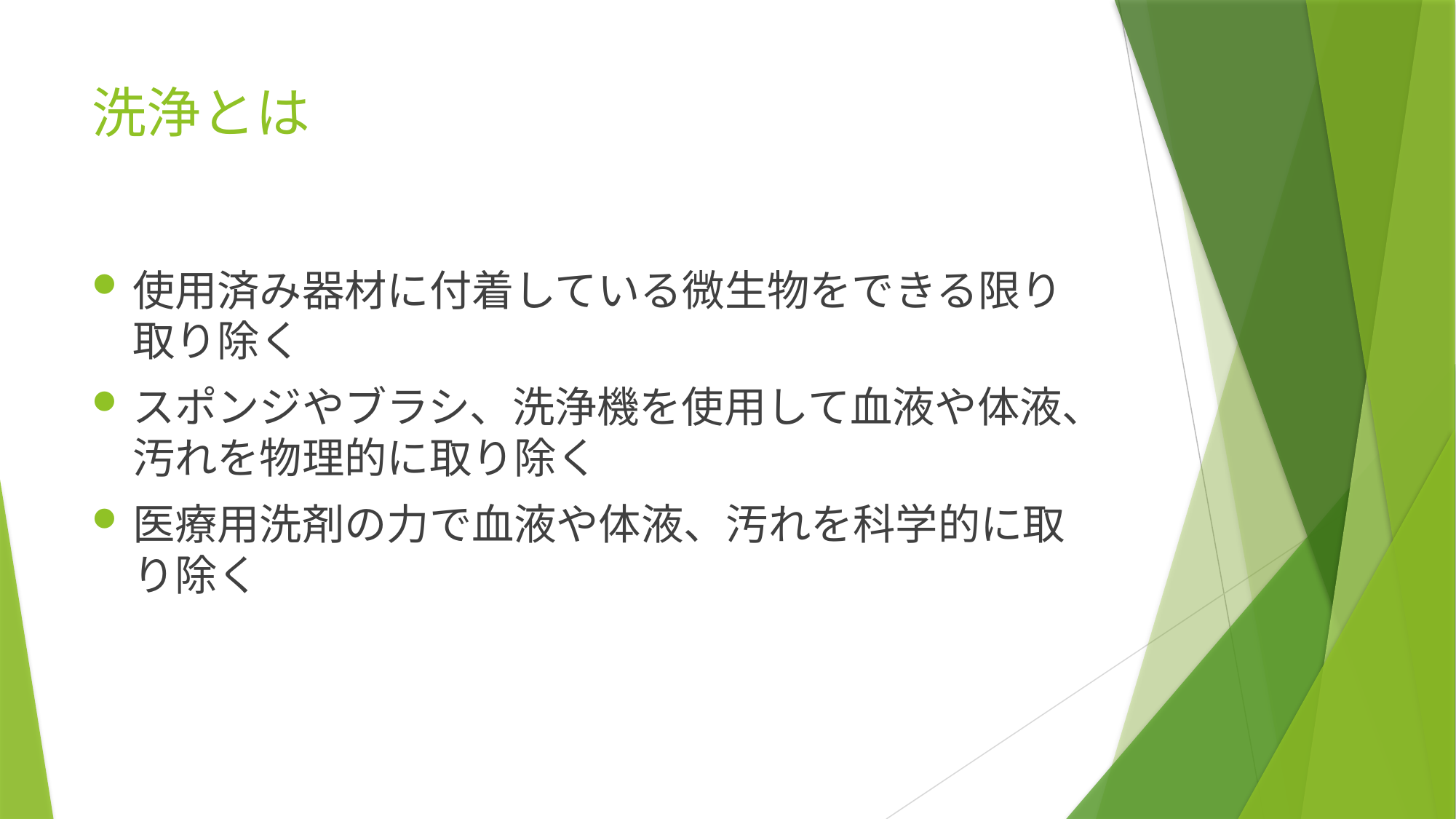

# 洗浄とは
使用済み器材に付着している微生物をできる限り取り除く
スポンジやブラシ、洗浄機を使用して血液や体液、汚れを物理的に取り除く
医療用洗剤の力で血液や体液、汚れを科学的に取り除く